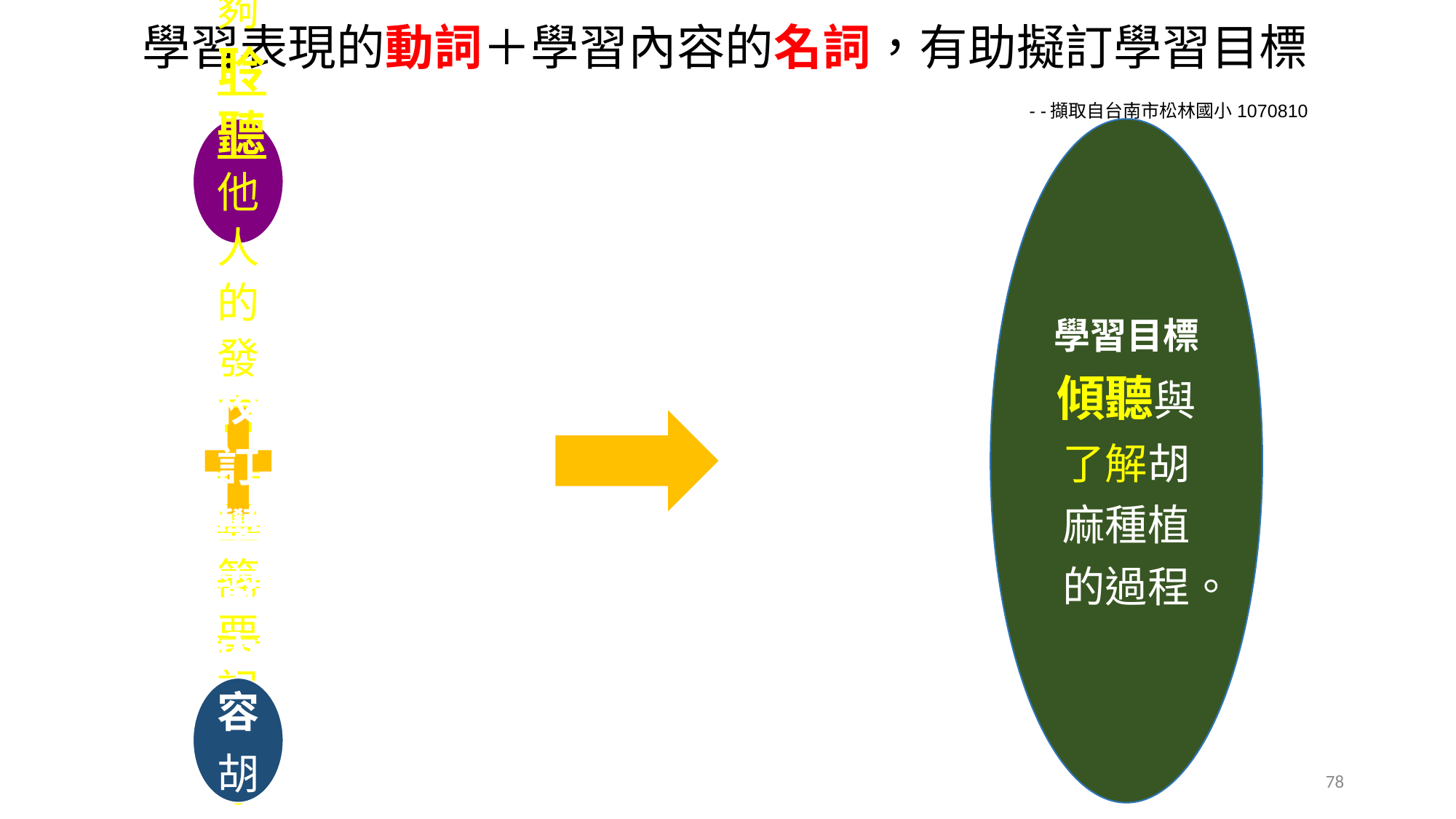

# 學習表現的動詞＋學習內容的名詞，有助擬訂學習目標  - -擷取自台南市松林國小1070810
學習目標
傾聽與了解胡麻種植的過程。
學習表現
78